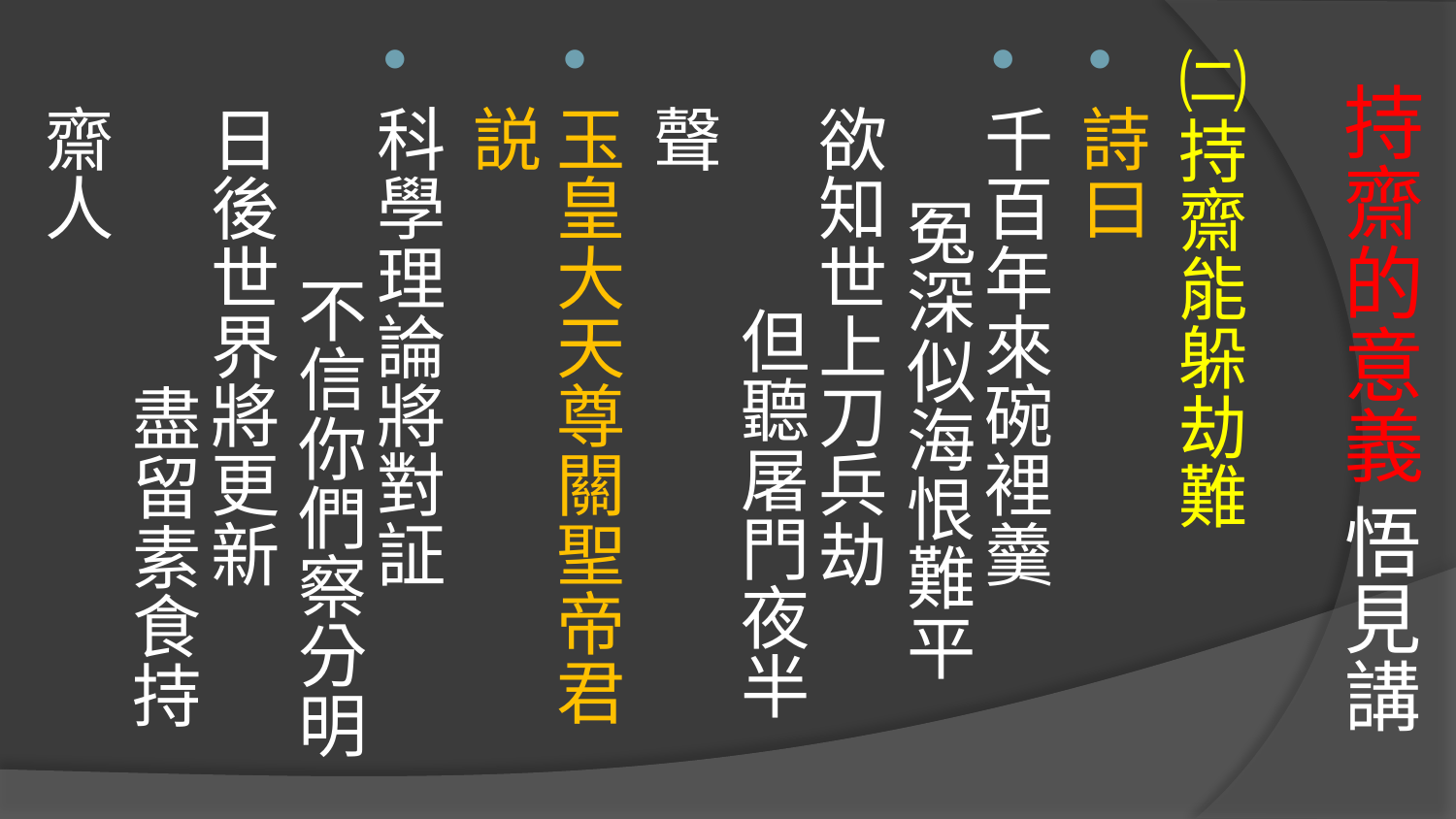

# 持齋的意義 悟見講
㈡持齋能躲劫難
詩曰
千百年來碗裡羹                   冤深似海恨難平
欲知世上刀兵劫                          但聽屠門夜半聲
玉皇大天尊關聖帝君説
科學理論將對証                        不信你們察分明
日後世界將更新                               盡留素食持齋人